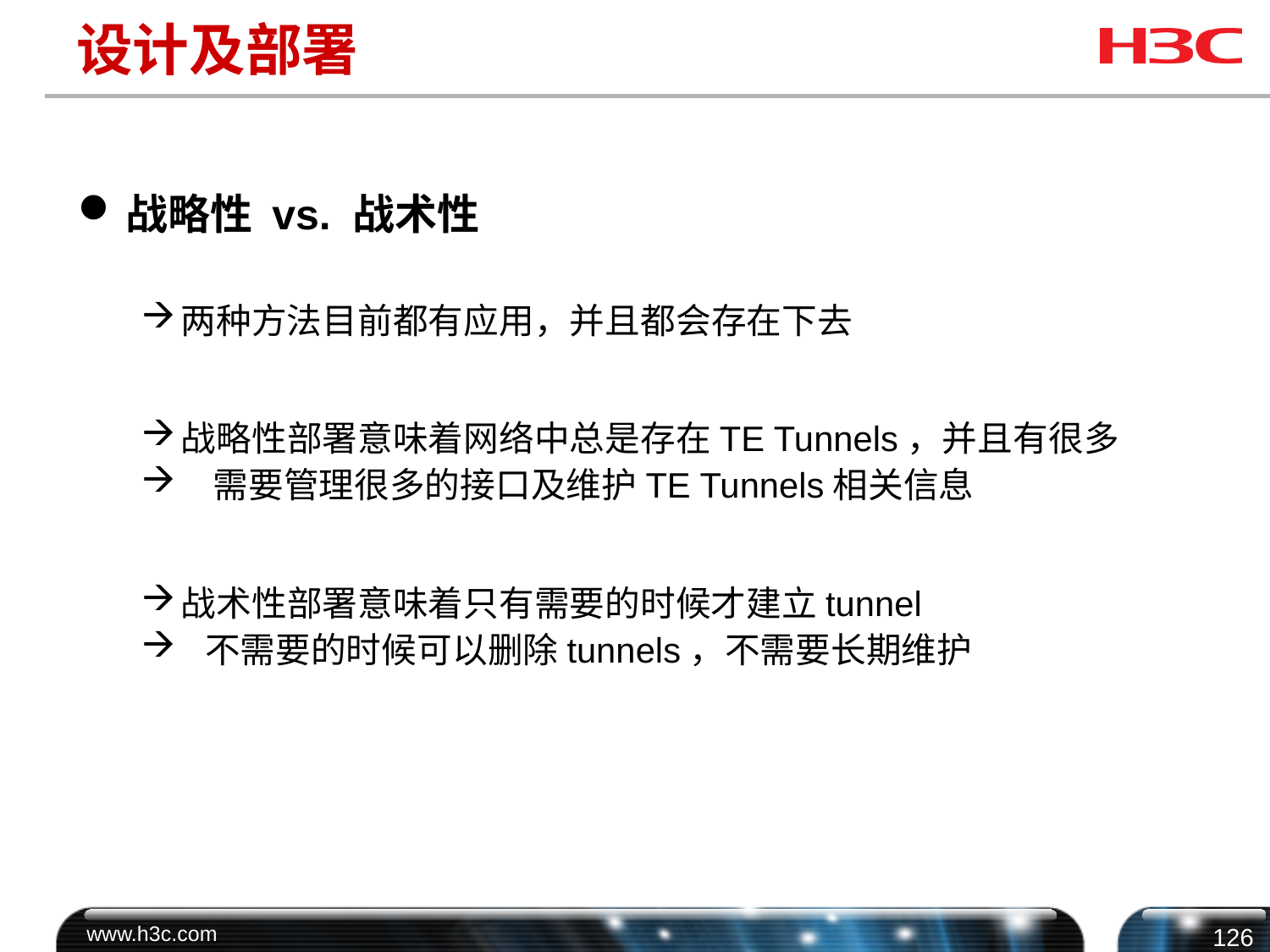

# 设计及部署
战略性 vs. 战术性

两种方法目前都有应用，并且都会存在下去

战略性部署意味着网络中总是存在TE Tunnels，并且有很多
   需要管理很多的接口及维护TE Tunnels相关信息

战术性部署意味着只有需要的时候才建立tunnel
  不需要的时候可以删除tunnels，不需要长期维护